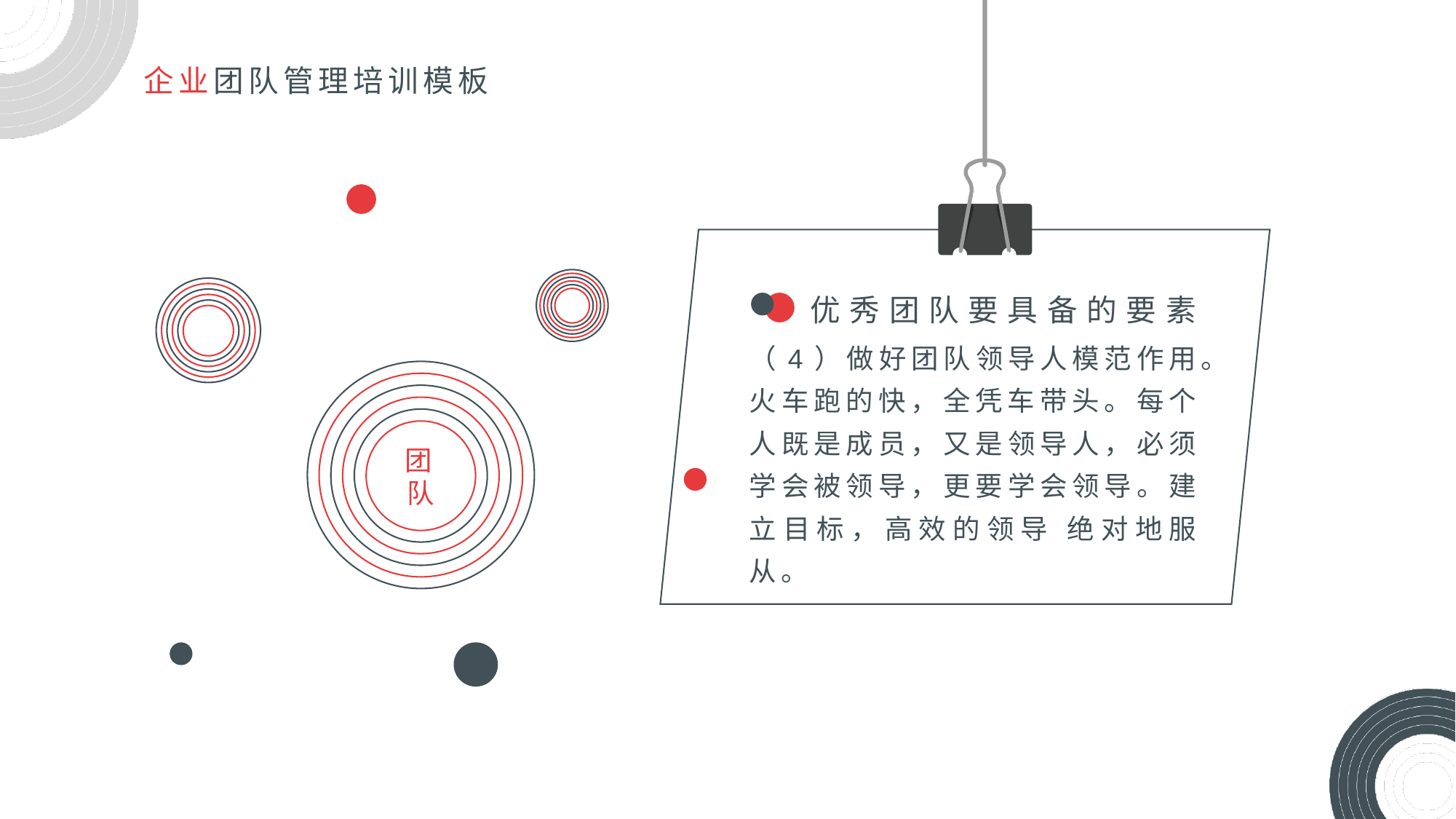

优秀团队要具备的要素

（4）做好团队领导人模范作用。火车跑的快，全凭车带头。每个人既是成员，又是领导人，必须学会被领导，更要学会领导。建立目标，高效的领导 绝对地服从。

团队